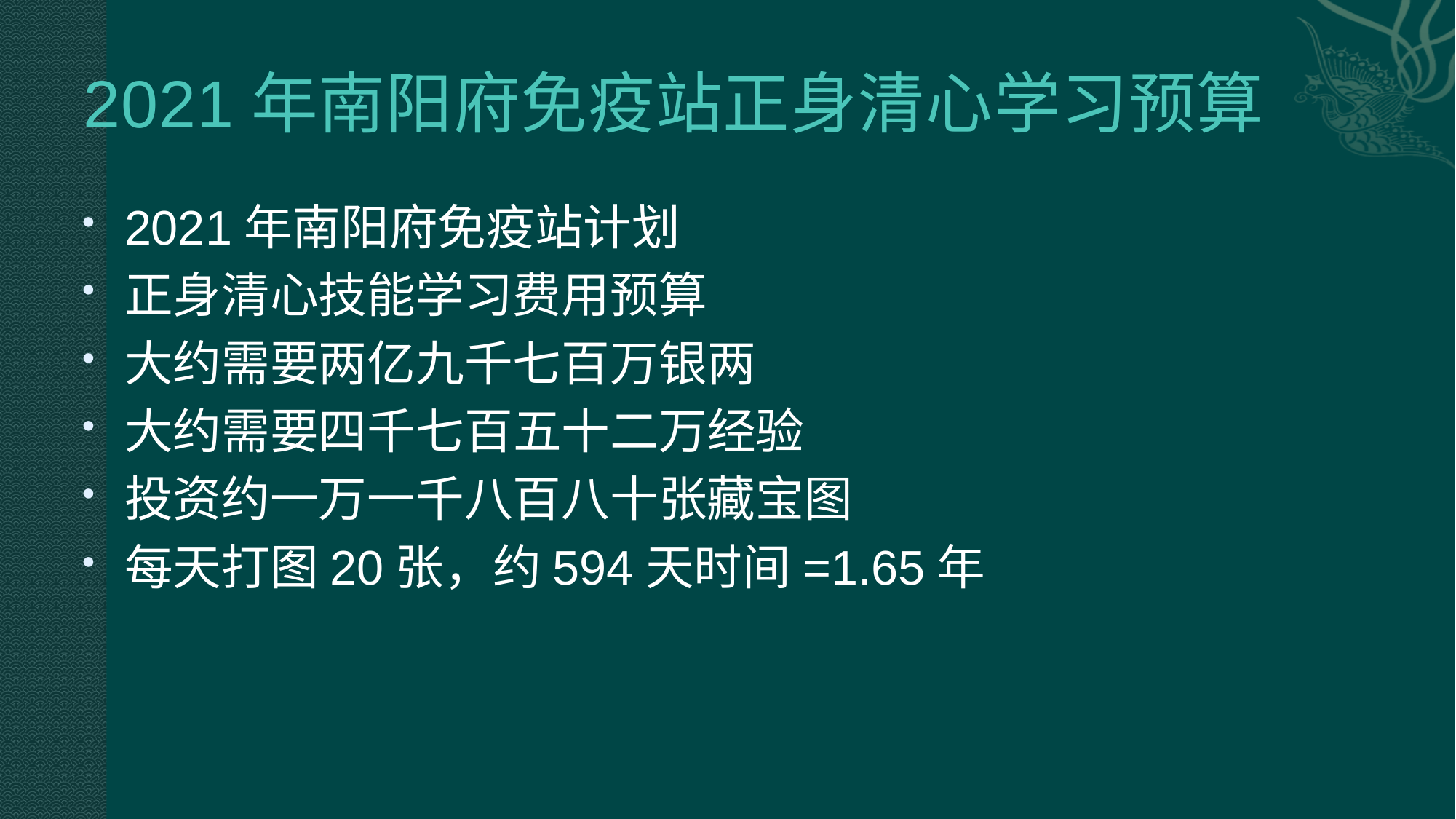

# 2021年南阳府免疫站正身清心学习预算
2021年南阳府免疫站计划
正身清心技能学习费用预算
大约需要两亿九千七百万银两
大约需要四千七百五十二万经验
投资约一万一千八百八十张藏宝图
每天打图20张，约594天时间=1.65年